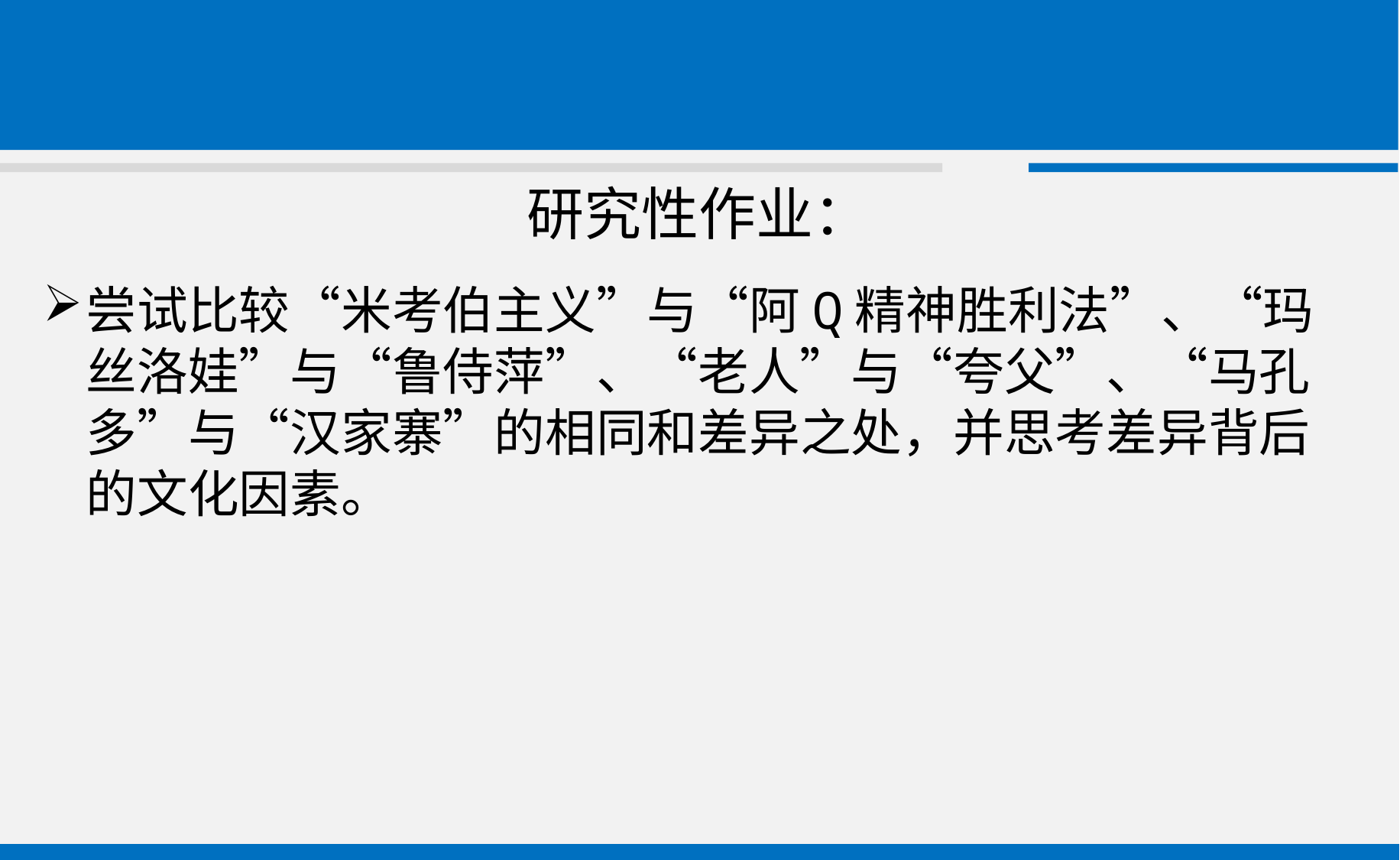

# 研究性作业：
尝试比较“米考伯主义”与“阿Q精神胜利法”、“玛丝洛娃”与“鲁侍萍”、“老人”与“夸父”、“马孔多”与“汉家寨”的相同和差异之处，并思考差异背后的文化因素。